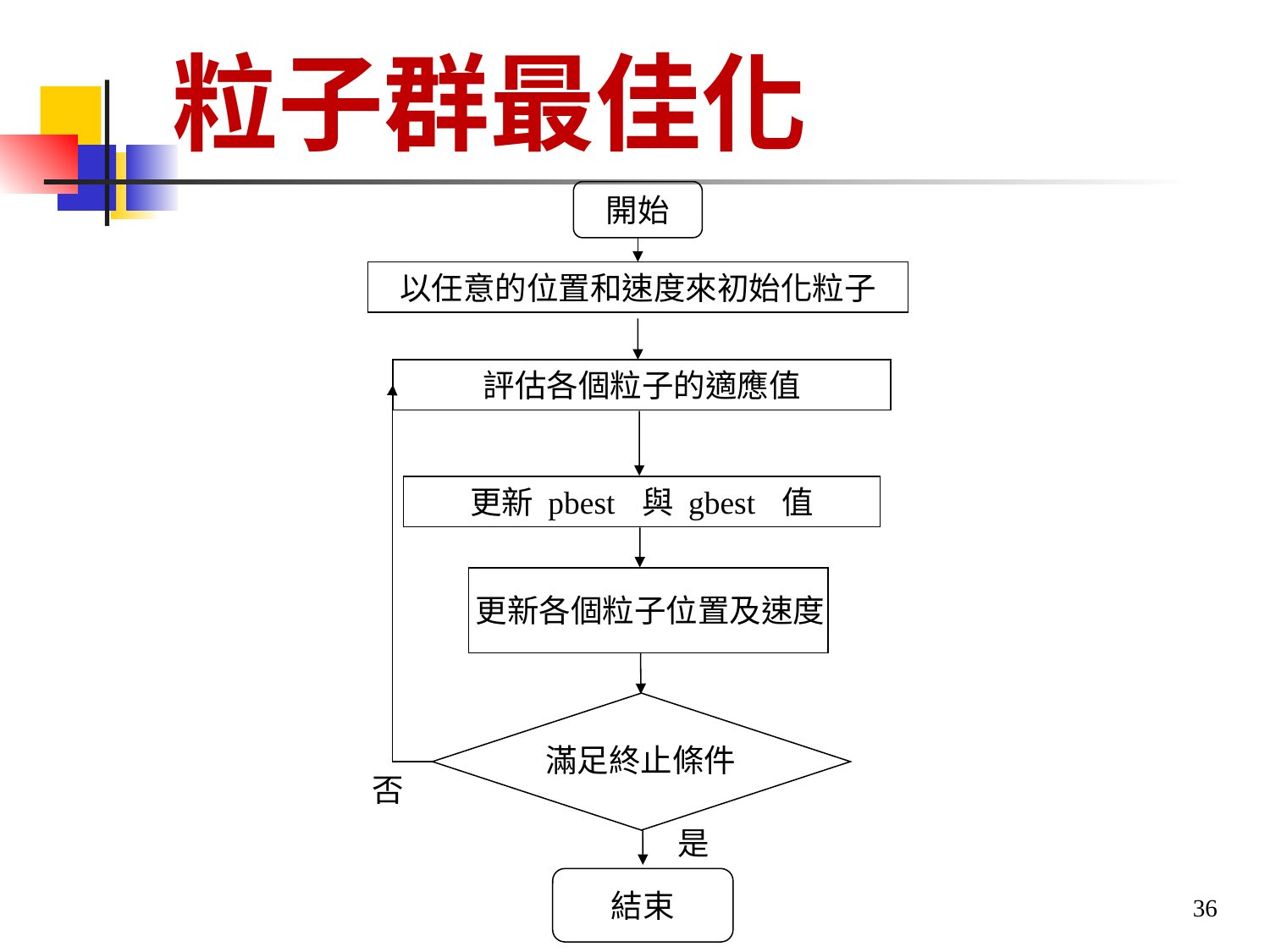

# 粒子群最佳化
開始

以任意的位置和速度來初始化粒子

評估各個粒子的適應值

更新 pbest 與 gbest 值

更新各個粒子位置及速度

滿足終止條件
否
是

36
結束